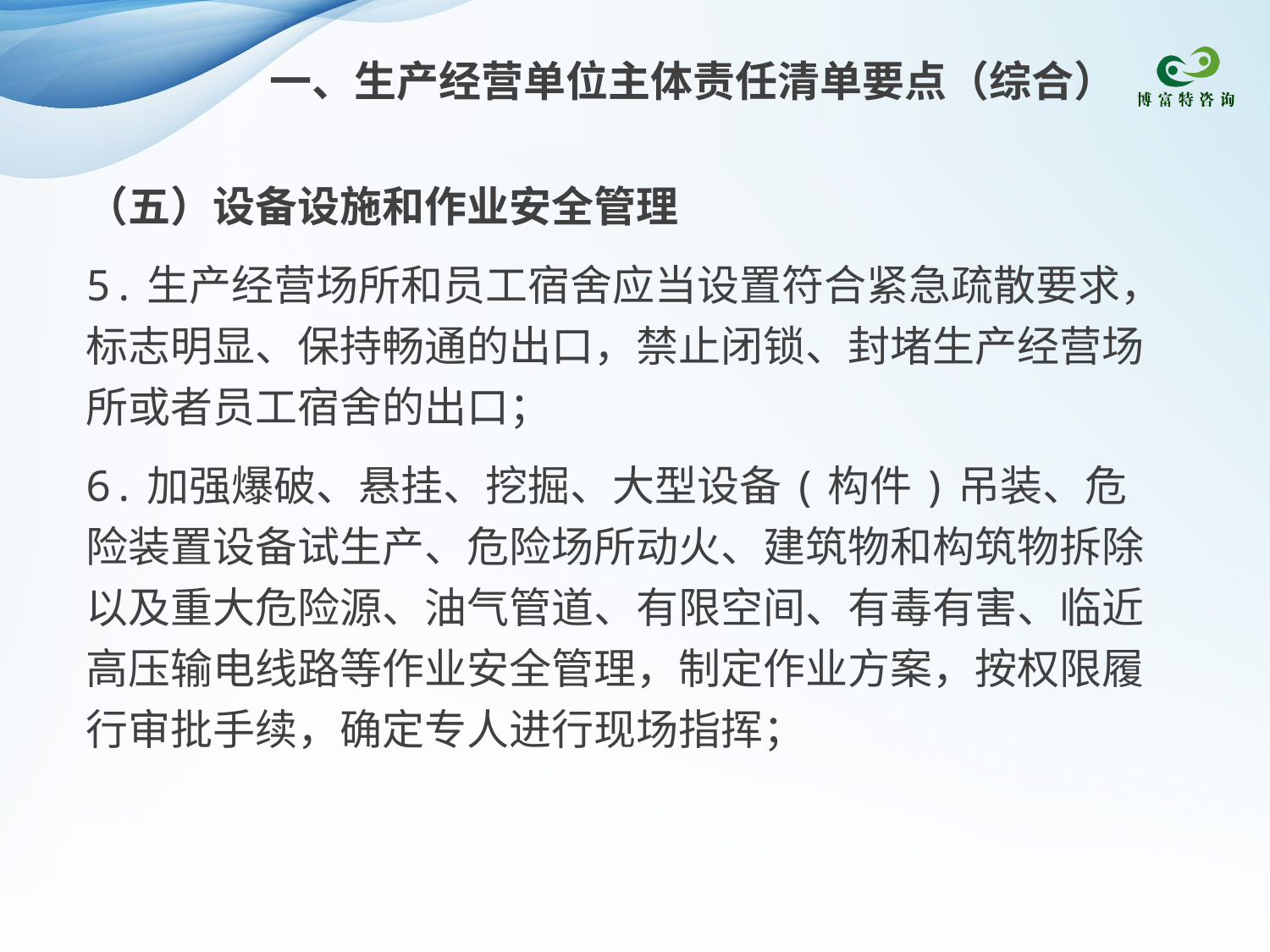

# 一、生产经营单位主体责任清单要点（综合）
（五）设备设施和作业安全管理
5.生产经营场所和员工宿舍应当设置符合紧急疏散要求，标志明显、保持畅通的出口，禁止闭锁、封堵生产经营场所或者员工宿舍的出口；
6.加强爆破、悬挂、挖掘、大型设备(构件)吊装、危险装置设备试生产、危险场所动火、建筑物和构筑物拆除以及重大危险源、油气管道、有限空间、有毒有害、临近高压输电线路等作业安全管理，制定作业方案，按权限履行审批手续，确定专人进行现场指挥；